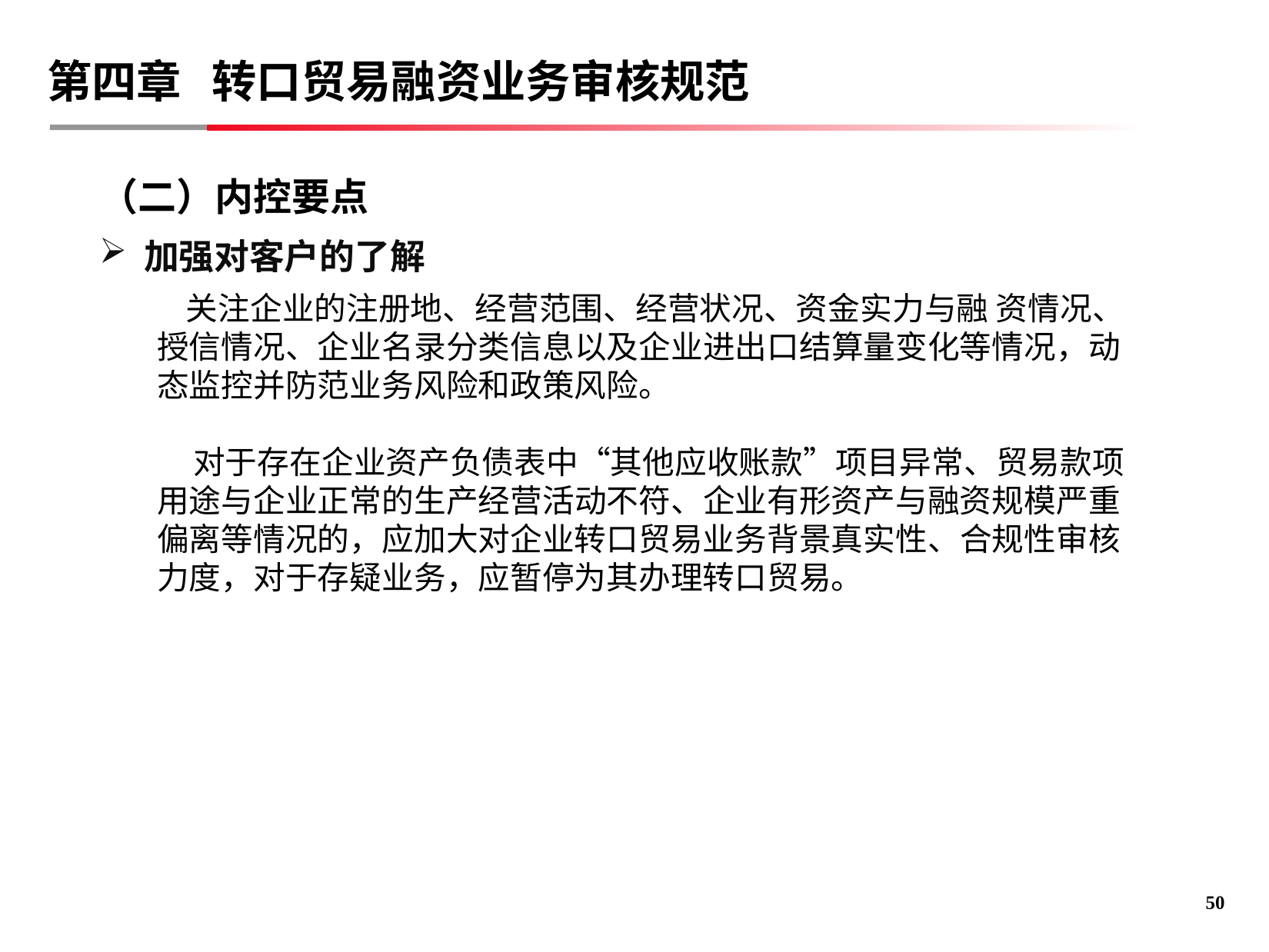

第四章   转口贸易融资业务审核规范
（二）内控要点

 加强对客户的了解

   关注企业的注册地、经营范围、经营状况、资金实力与融 资情况、授信情况、企业名录分类信息以及企业进出口结算量变化等情况，动态监控并防范业务风险和政策风险。

    对于存在企业资产负债表中“其他应收账款”项目异常、贸易款项用途与企业正常的生产经营活动不符、企业有形资产与融资规模严重偏离等情况的，应加大对企业转口贸易业务背景真实性、合规性审核力度，对于存疑业务，应暂停为其办理转口贸易。

50